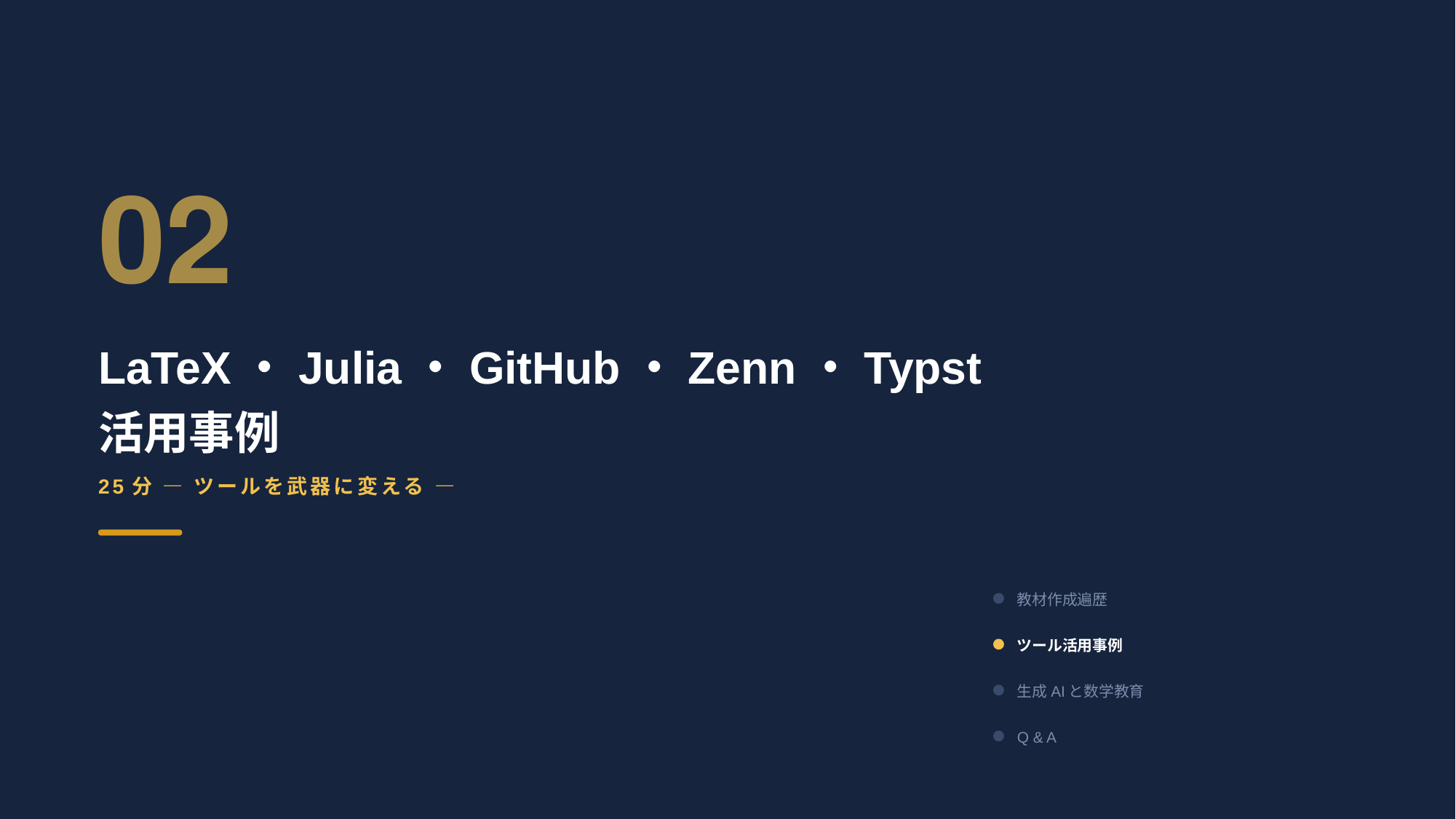

02
LaTeX・Julia・GitHub・Zenn・Typst
活用事例
25分 ― ツールを武器に変える ―

教材作成遍歴

ツール活用事例

生成AIと数学教育

Q & A